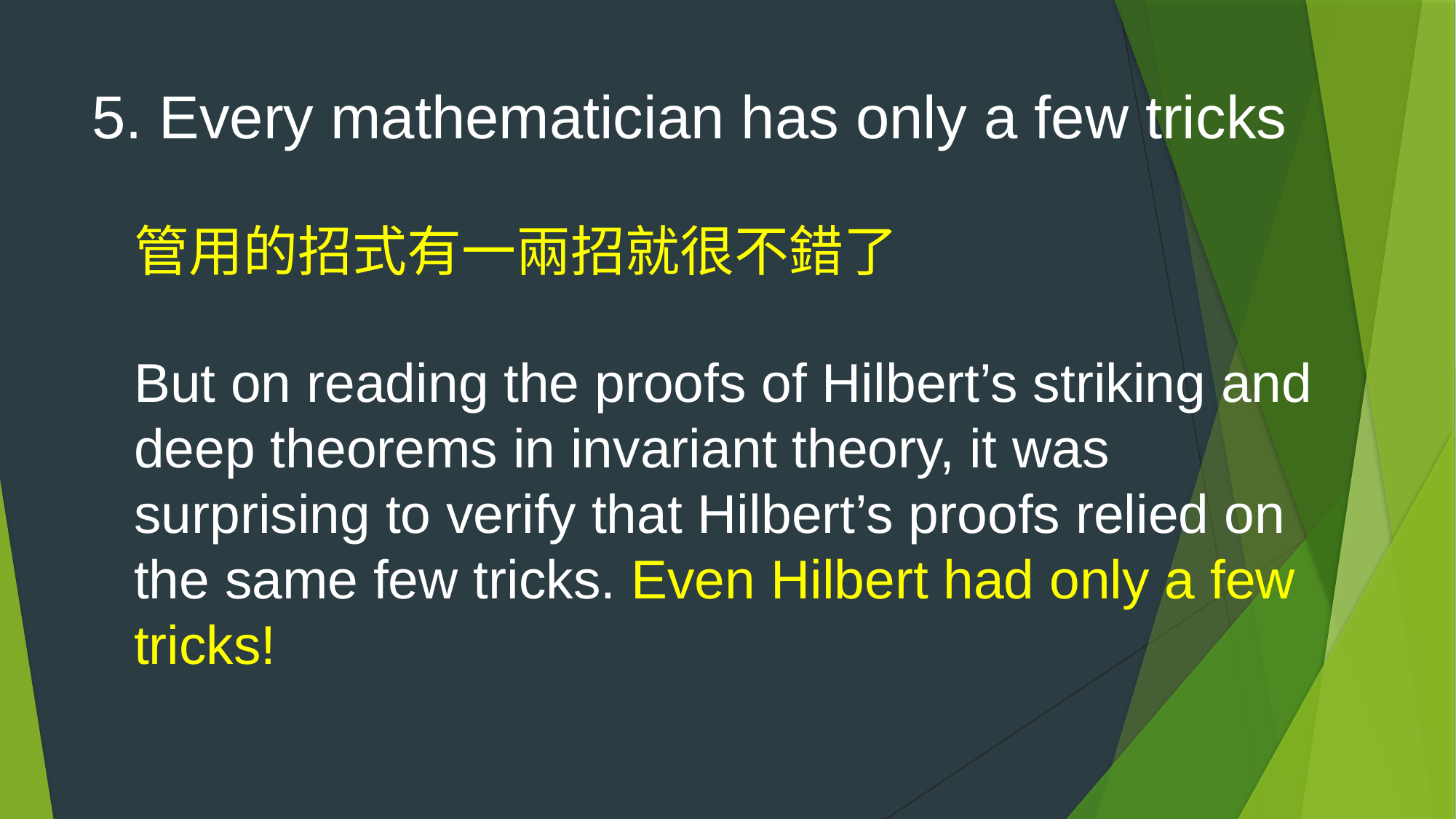

# 5. Every mathematician has only a few tricks 管用的招式有一兩招就很不錯了 But on reading the proofs of Hilbert’s striking and deep theorems in invariant theory, it was surprising to verify that Hilbert’s proofs relied on the same few tricks. Even Hilbert had only a few tricks!